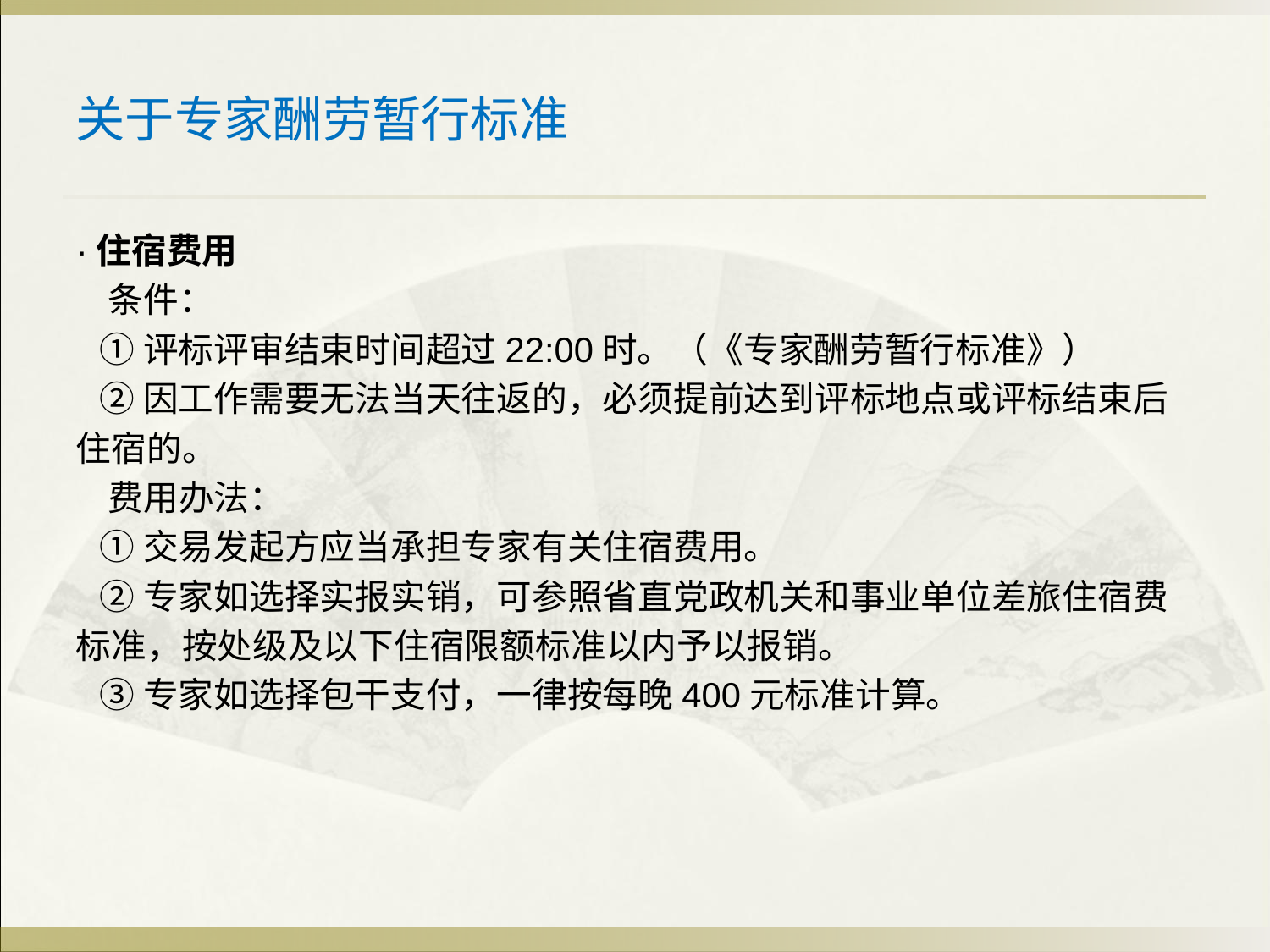

# 关于专家酬劳暂行标准
·住宿费用
   条件：
   ①评标评审结束时间超过22:00时。（《专家酬劳暂行标准》）
   ②因工作需要无法当天往返的，必须提前达到评标地点或评标结束后
住宿的。
   费用办法：
   ①交易发起方应当承担专家有关住宿费用。
   ②专家如选择实报实销，可参照省直党政机关和事业单位差旅住宿费
标准，按处级及以下住宿限额标准以内予以报销。
   ③专家如选择包干支付，一律按每晚400元标准计算。